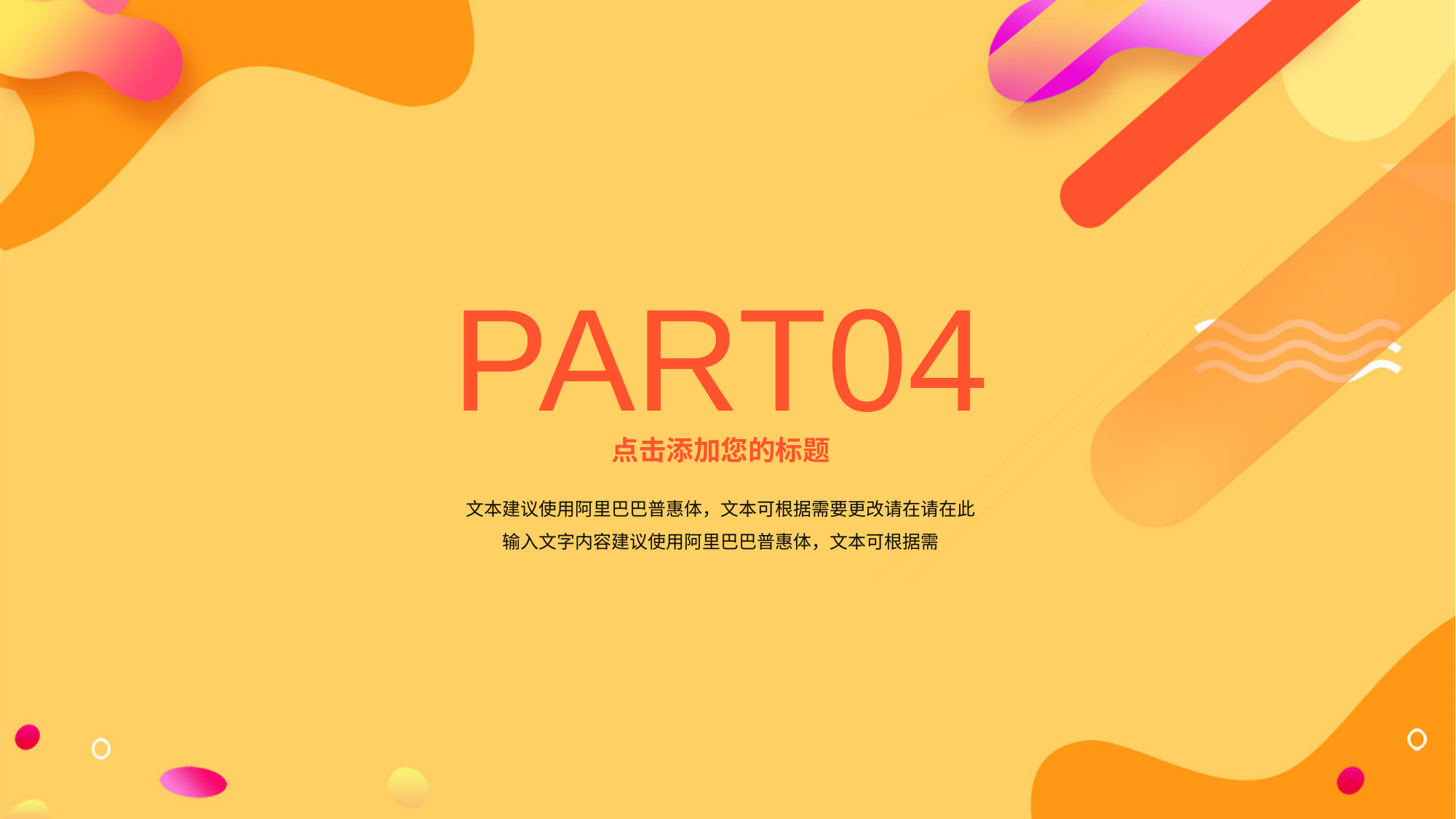

PART04
点击添加您的标题
文本建议使用阿里巴巴普惠体，文本可根据需要更改请在请在此输入文字内容建议使用阿里巴巴普惠体，文本可根据需